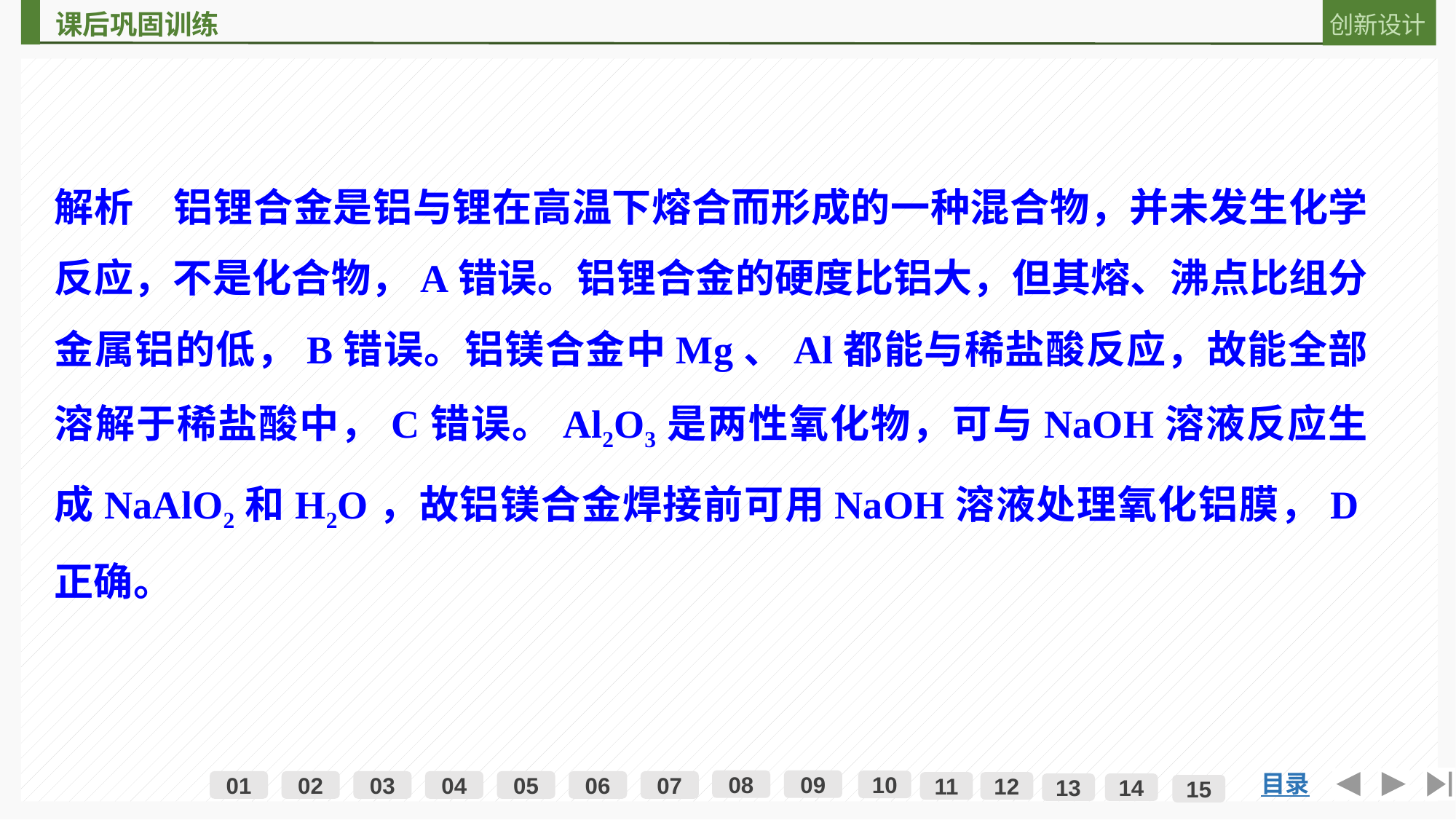

解析　铝锂合金是铝与锂在高温下熔合而形成的一种混合物，并未发生化学反应，不是化合物，A错误。铝锂合金的硬度比铝大，但其熔、沸点比组分金属铝的低，B错误。铝镁合金中Mg、Al都能与稀盐酸反应，故能全部溶解于稀盐酸中，C错误。Al2O3是两性氧化物，可与NaOH溶液反应生成NaAlO2和H2O，故铝镁合金焊接前可用NaOH溶液处理氧化铝膜，D正确。